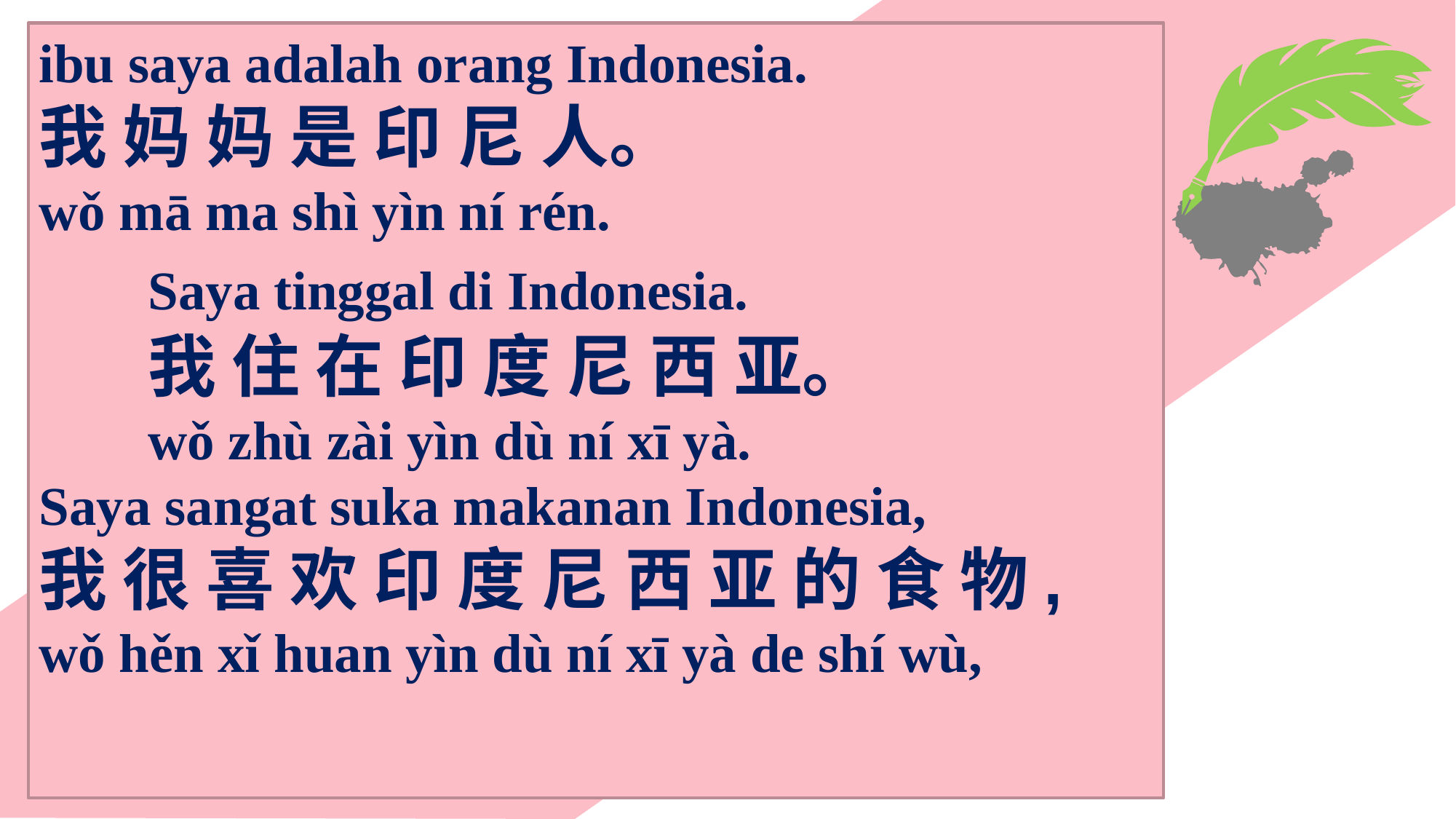

ibu saya adalah orang Indonesia.
我 妈 妈 是 印 尼 人。
wǒ mā ma shì yìn ní rén.
	Saya tinggal di Indonesia.
	我 住 在 印 度 尼 西 亚。
	wǒ zhù zài yìn dù ní xī yà.
Saya sangat suka makanan Indonesia,
我 很 喜 欢 印 度 尼 西 亚 的 食 物,
wǒ hěn xǐ huan yìn dù ní xī yà de shí wù,